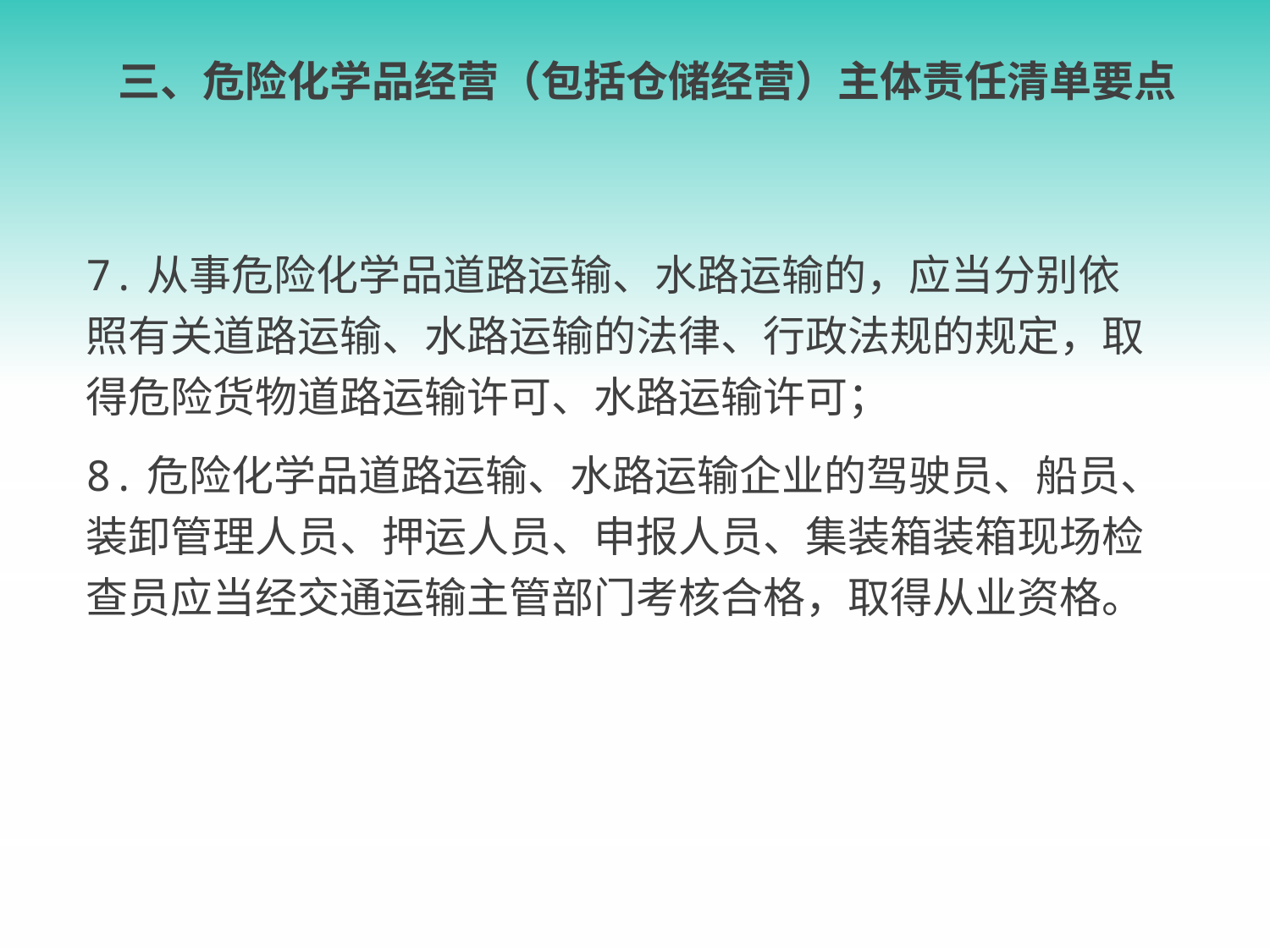

# 三、危险化学品经营（包括仓储经营）主体责任清单要点

7.从事危险化学品道路运输、水路运输的，应当分别依照有关道路运输、水路运输的法律、行政法规的规定，取得危险货物道路运输许可、水路运输许可；
8.危险化学品道路运输、水路运输企业的驾驶员、船员、装卸管理人员、押运人员、申报人员、集装箱装箱现场检查员应当经交通运输主管部门考核合格，取得从业资格。